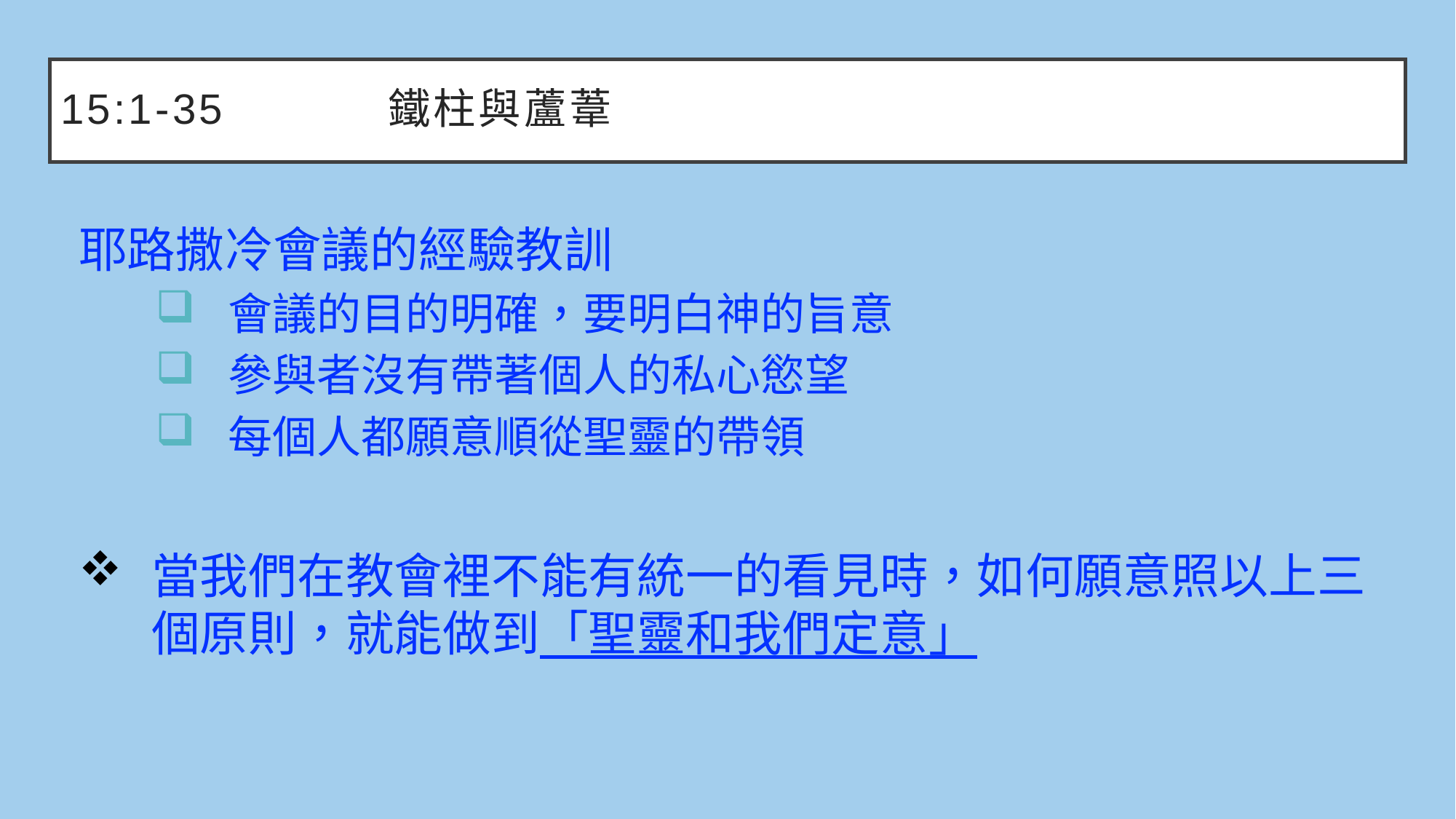

# 15:1-35		鐵柱與蘆葦
耶路撒冷會議的經驗教訓
會議的目的明確，要明白神的旨意
參與者沒有帶著個人的私心慾望
每個人都願意順從聖靈的帶領

當我們在教會裡不能有統一的看見時，如何願意照以上三個原則，就能做到「聖靈和我們定意」